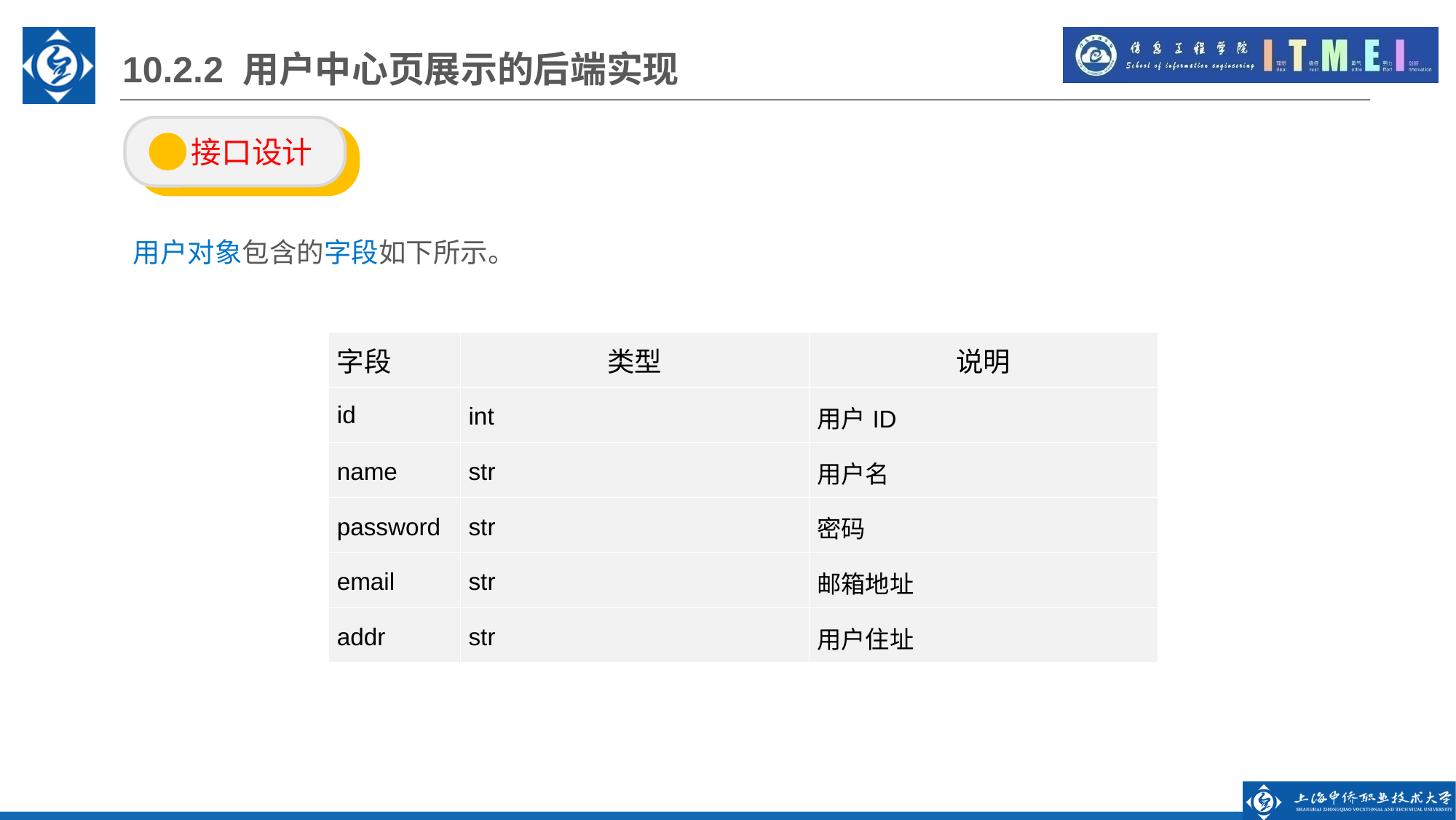

10.2.2 用户中心页展示的后端实现
    接口设计

用户对象包含的字段如下所示。
| 字段 | 类型 | 说明 |
| --- | --- | --- |
| id | int | 用户ID |
| name | str | 用户名 |
| password | str | 密码 |
| email | str | 邮箱地址 |
| addr | str | 用户住址 |